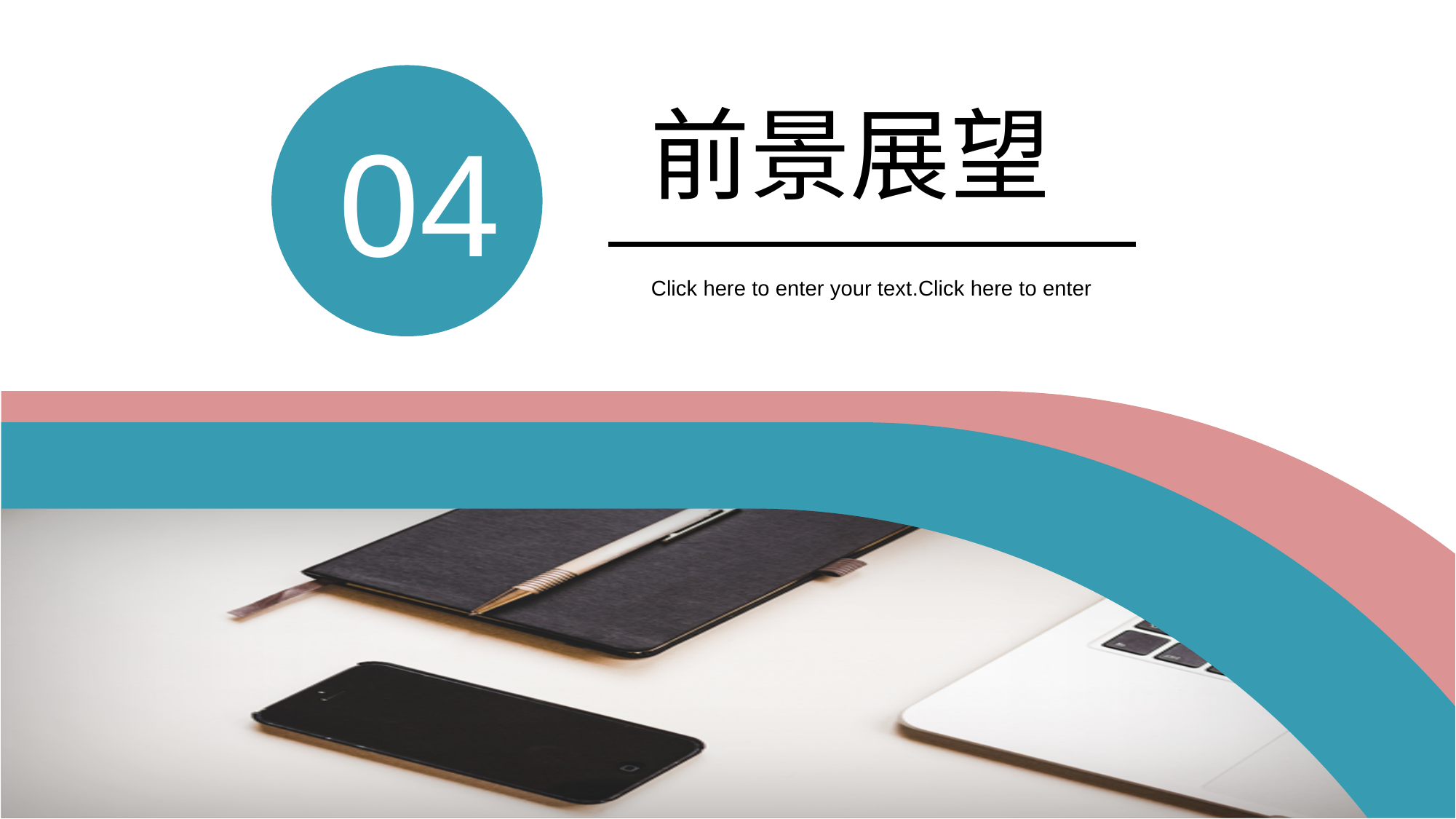

04
前景展望
Click here to enter your text.Click here to enter